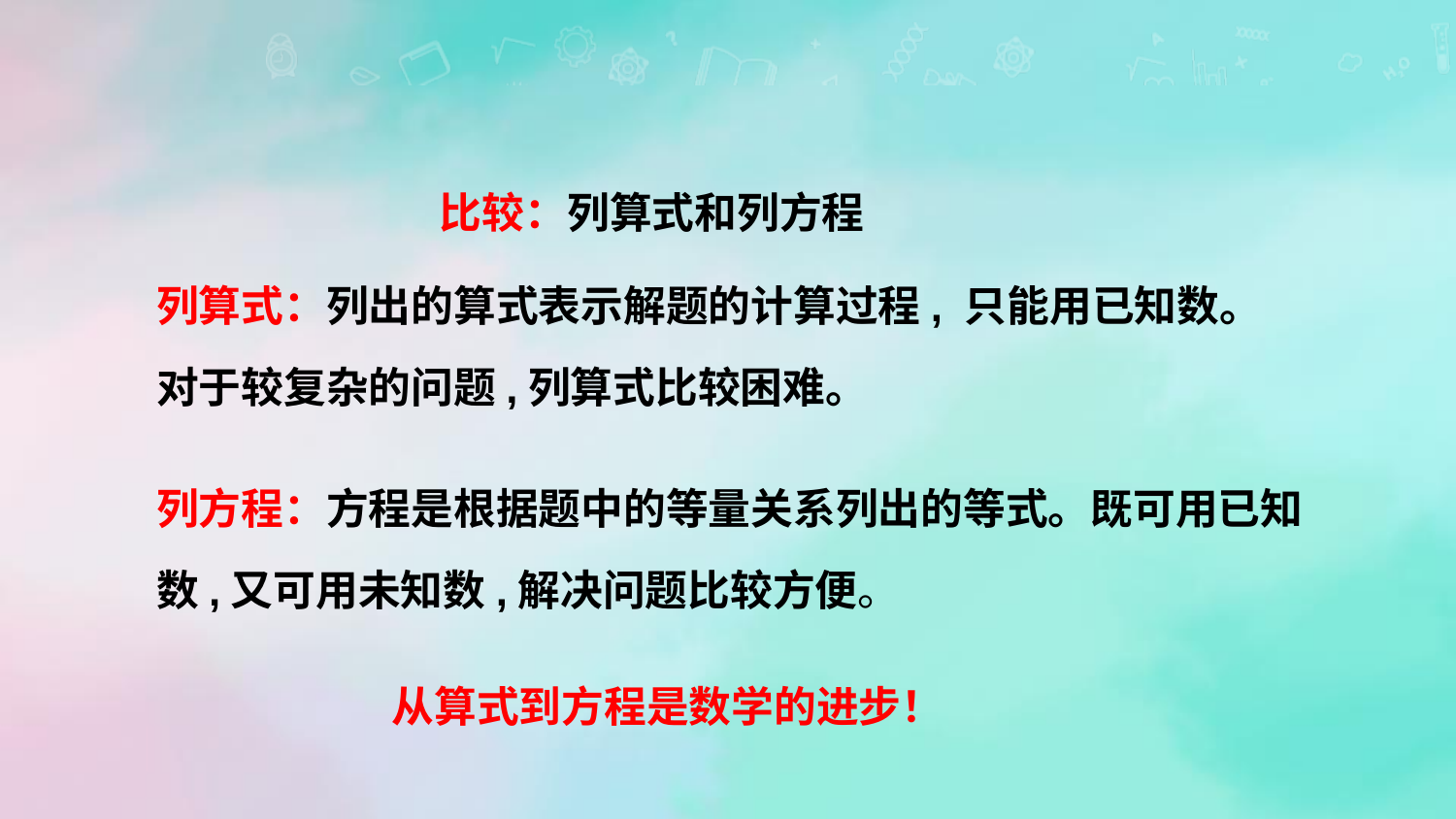

比较：列算式和列方程
列算式：列出的算式表示解题的计算过程, 只能用已知数。对于较复杂的问题,列算式比较困难。
列方程：方程是根据题中的等量关系列出的等式。既可用已知数,又可用未知数,解决问题比较方便。
从算式到方程是数学的进步！